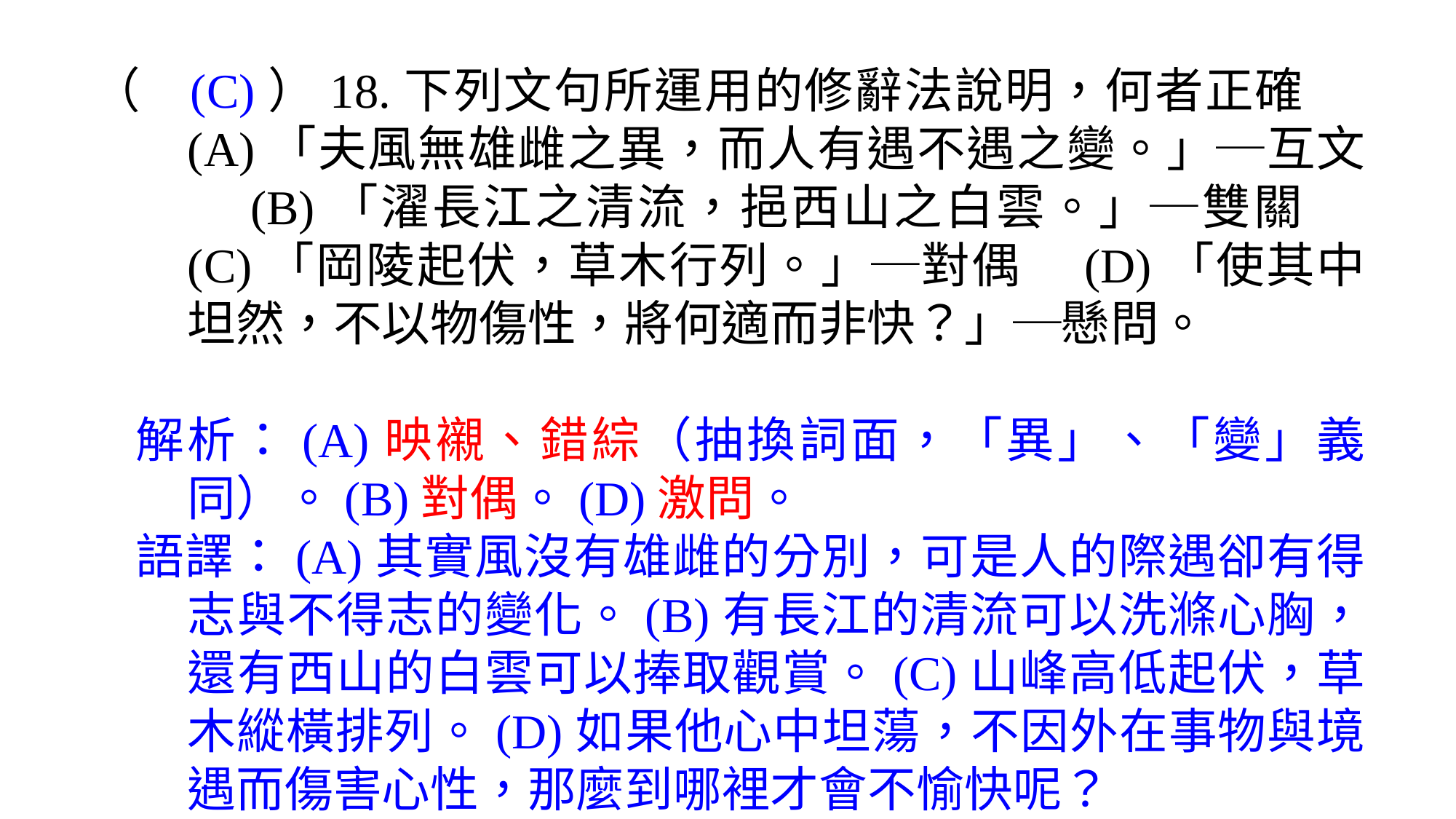

（	(C)）18.下列文句所運用的修辭法說明，何者正確　(A)「夫風無雄雌之異，而人有遇不遇之變。」─互文　(B)「濯長江之清流，挹西山之白雲。」─雙關　(C)「岡陵起伏，草木行列。」─對偶　(D)「使其中坦然，不以物傷性，將何適而非快？」─懸問。

解析：(A)映襯、錯綜（抽換詞面，「異」、「變」義同）。(B)對偶。(D)激問。
語譯：(A)其實風沒有雄雌的分別，可是人的際遇卻有得志與不得志的變化。(B)有長江的清流可以洗滌心胸，還有西山的白雲可以捧取觀賞。(C)山峰高低起伏，草木縱橫排列。(D)如果他心中坦蕩，不因外在事物與境遇而傷害心性，那麼到哪裡才會不愉快呢？